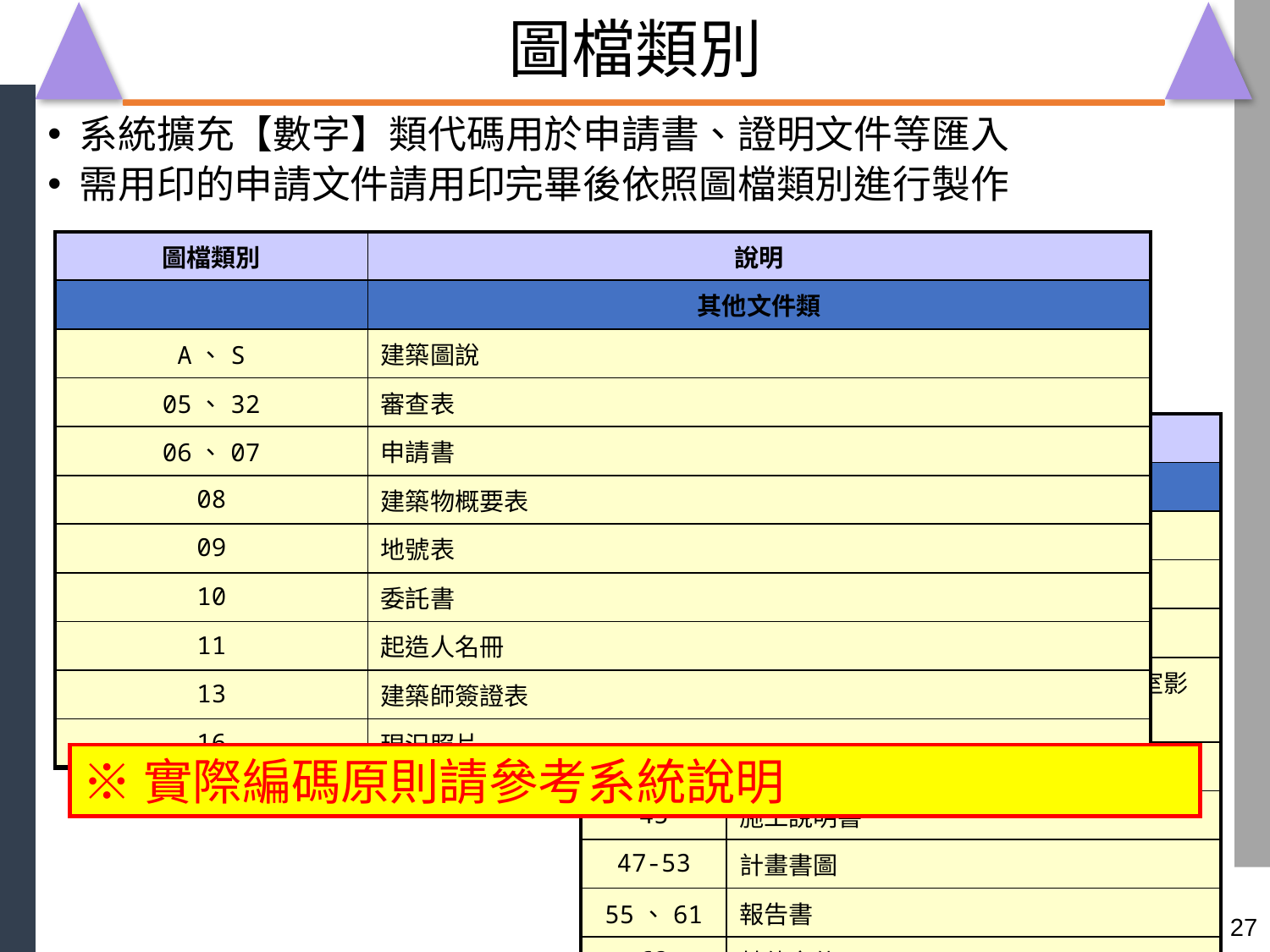

# 圖檔類別
系統擴充【數字】類代碼用於申請書、證明文件等匯入
需用印的申請文件請用印完畢後依照圖檔類別進行製作
| 圖檔類別 | 說明 |
| --- | --- |
|  | 其他文件類 |
| A、S | 建築圖說 |
| 05、32 | 審查表 |
| 06、07 | 申請書 |
| 08 | 建築物概要表 |
| 09 | 地號表 |
| 10 | 委託書 |
| 11 | 起造人名冊 |
| 13 | 建築師簽證表 |
| 16 | 現況照片 |
| 圖檔類別 | 說明 |
| --- | --- |
|  | 其他文件類 |
| 17 | 地籍圖謄本（三個月內有效） |
| 19 | 土地使用權同意書(不含地上權) |
| 20 | 土地登記謄本（三個月內有效） |
| 26 | 建築物地籍套繪圖(都市發展局套繪室影印) |
| 27 | 建築線指定(示)圖說/土地使用分區 |
| 45 | 施工說明書 |
| 47-53 | 計畫書圖 |
| 55、61 | 報告書 |
| 63 | 其他文件 |
※實際編碼原則請參考系統說明